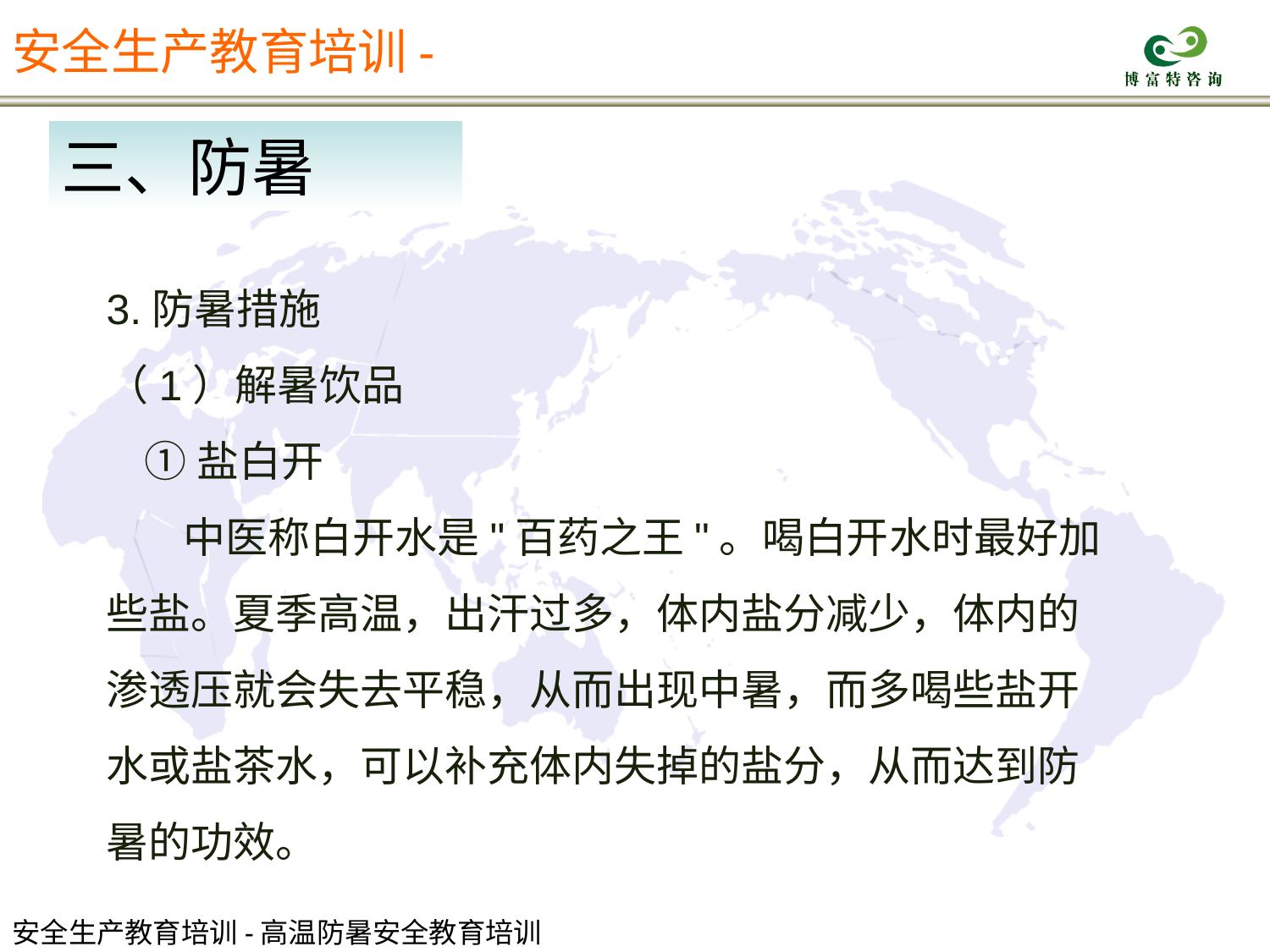

安全生产教育培训-
三、防暑
3.防暑措施
（1）解暑饮品
    ①盐白开
       中医称白开水是"百药之王"。喝白开水时最好加些盐。夏季高温，出汗过多，体内盐分减少，体内的渗透压就会失去平稳，从而出现中暑，而多喝些盐开水或盐茶水，可以补充体内失掉的盐分，从而达到防暑的功效。
16
安全生产教育培训-高温防暑安全教育培训